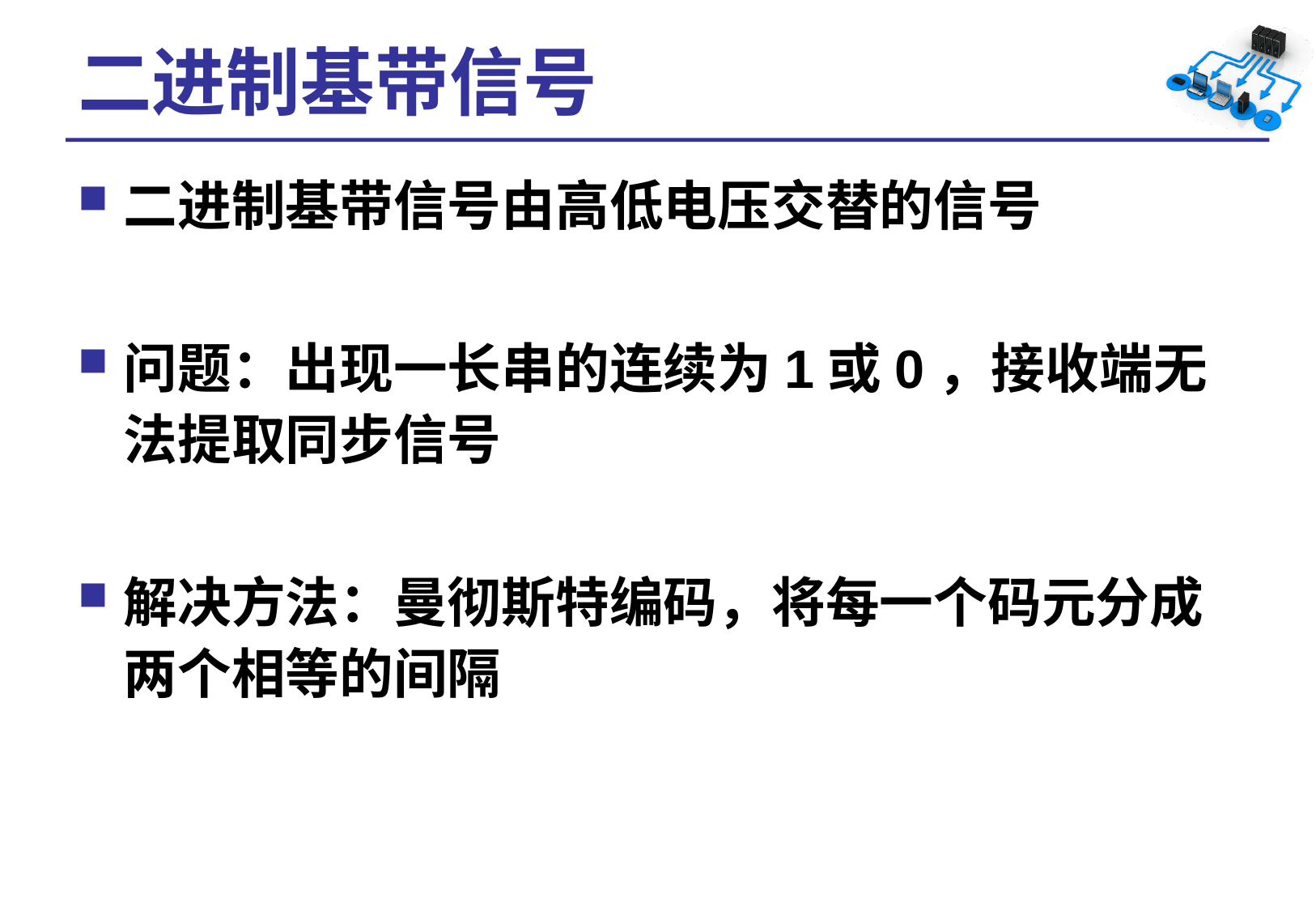

# 二进制基带信号
二进制基带信号由高低电压交替的信号

问题：出现一长串的连续为1或0，接收端无法提取同步信号

解决方法：曼彻斯特编码，将每一个码元分成两个相等的间隔